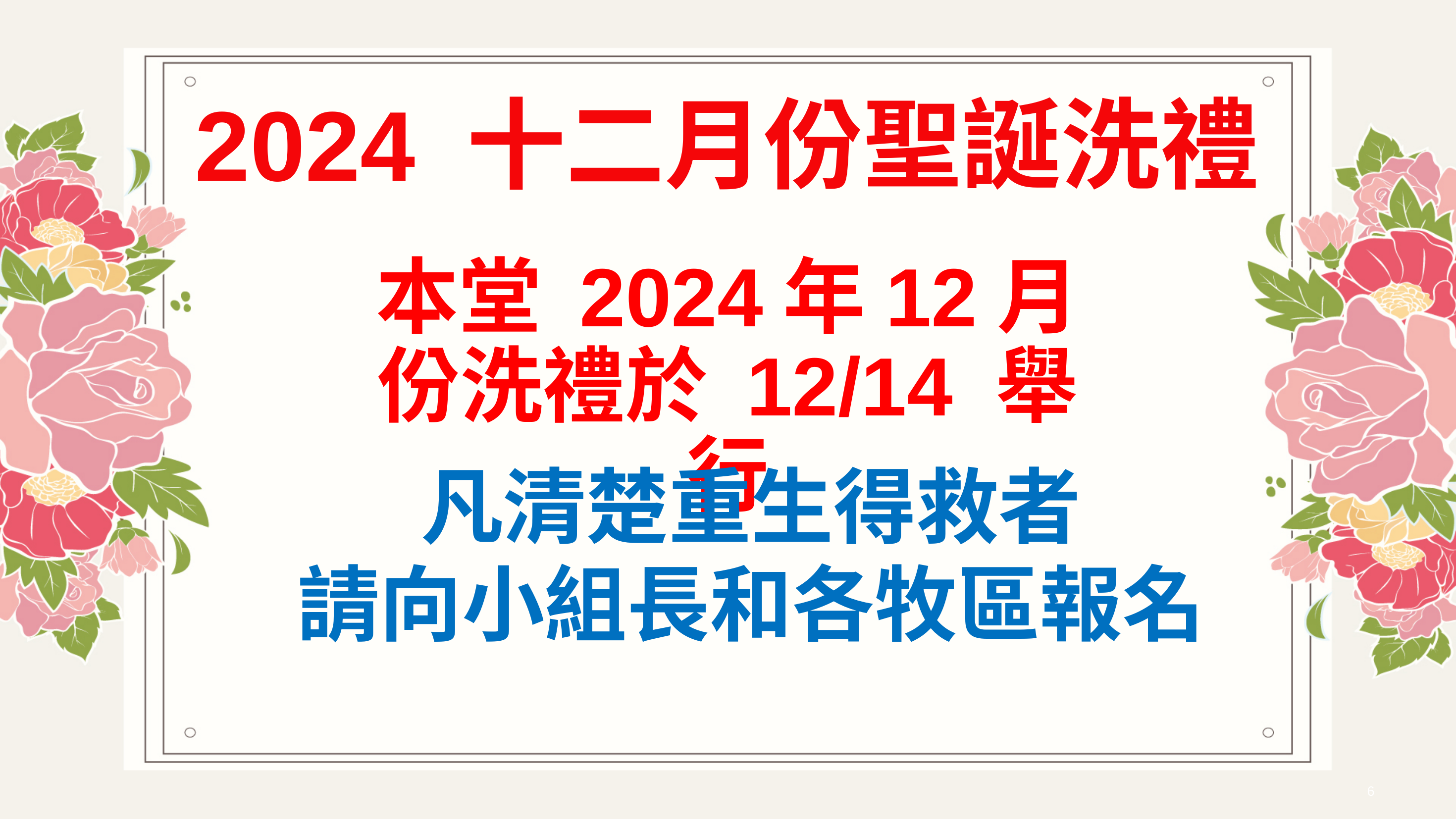

2024 十二月份聖誕洗禮
本堂 2024年12月份洗禮於 12/14 舉行
凡清楚重生得救者
請向小組長和各牧區報名
6